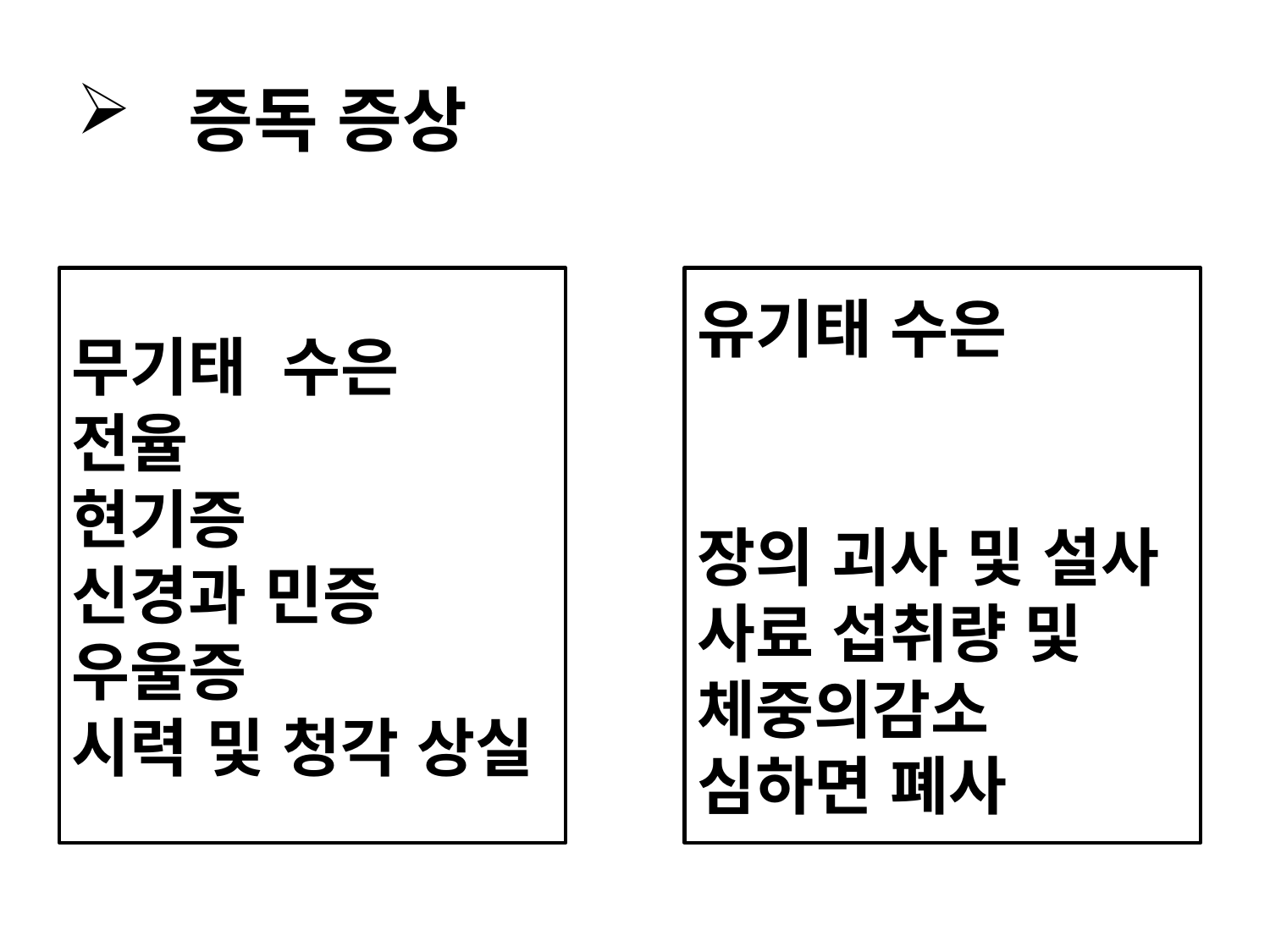

# 증독 증상

무기태  수은
전율
현기증
신경과 민증
우울증
시력 및 청각 상실
유기태 수은

장의 괴사 및 설사
사료 섭취량 및 체중의감소
심하면 폐사